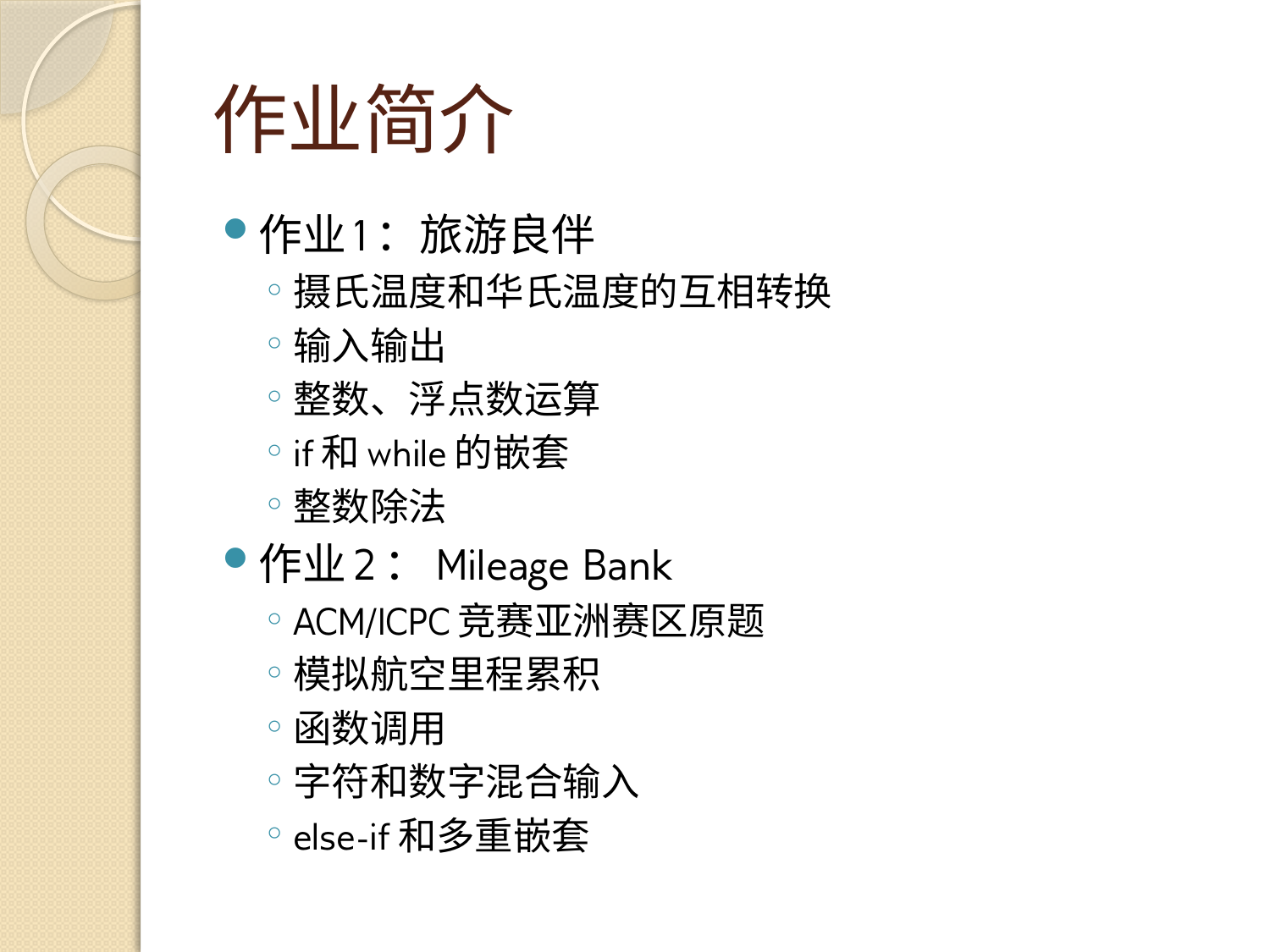

# 作业简介
作业1：旅游良伴
摄氏温度和华氏温度的互相转换
输入输出
整数、浮点数运算
if和while的嵌套
整数除法
作业2：Mileage Bank
ACM/ICPC竞赛亚洲赛区原题
模拟航空里程累积
函数调用
字符和数字混合输入
else-if和多重嵌套